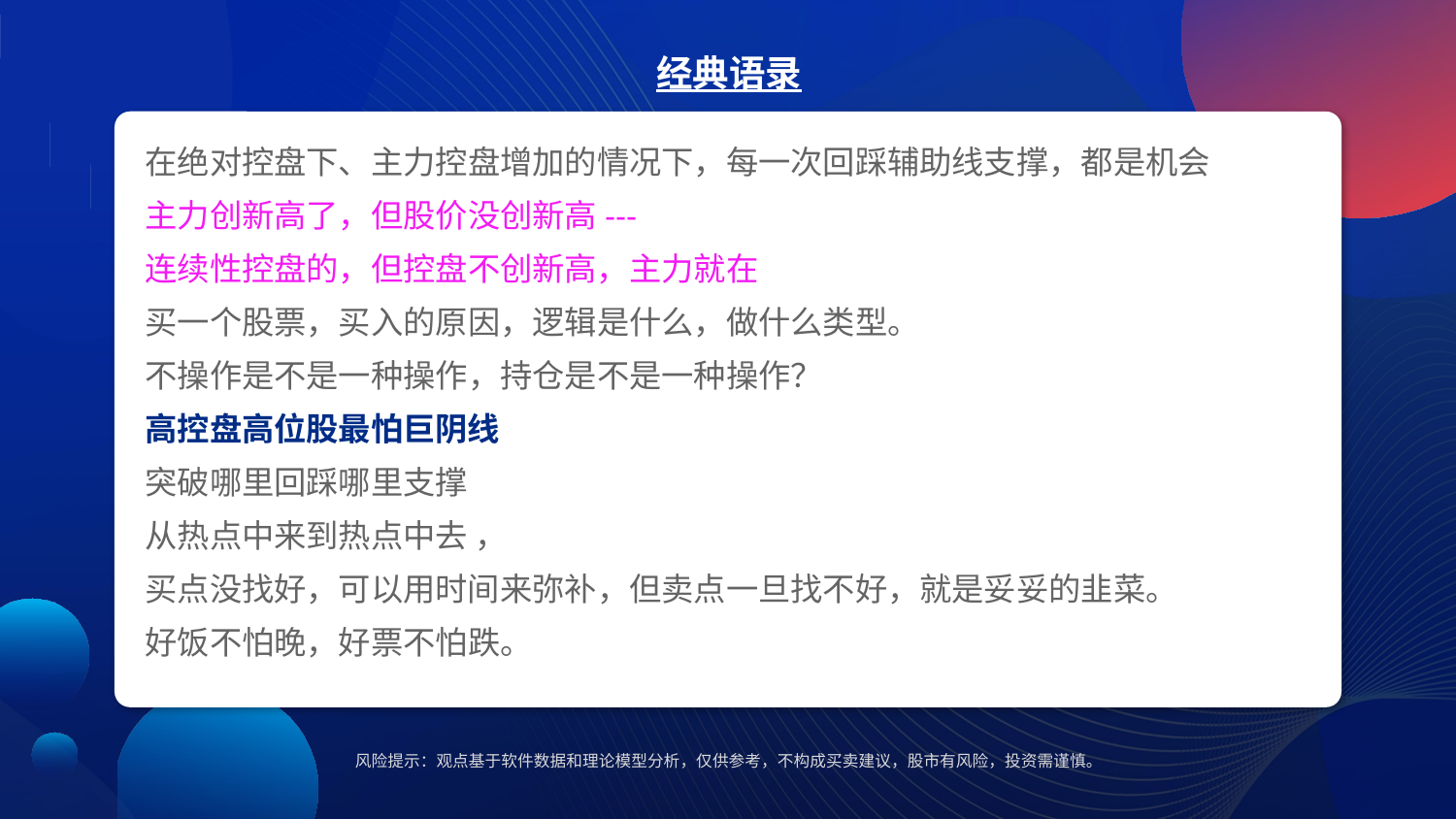

经典语录

在绝对控盘下、主力控盘增加的情况下，每一次回踩辅助线支撑，都是机会
主力创新高了，但股价没创新高---
连续性控盘的，但控盘不创新高，主力就在
买一个股票，买入的原因，逻辑是什么，做什么类型。
不操作是不是一种操作，持仓是不是一种操作？
高控盘高位股最怕巨阴线
突破哪里回踩哪里支撑
从热点中来到热点中去 ，
买点没找好，可以用时间来弥补，但卖点一旦找不好，就是妥妥的韭菜。
好饭不怕晚，好票不怕跌。